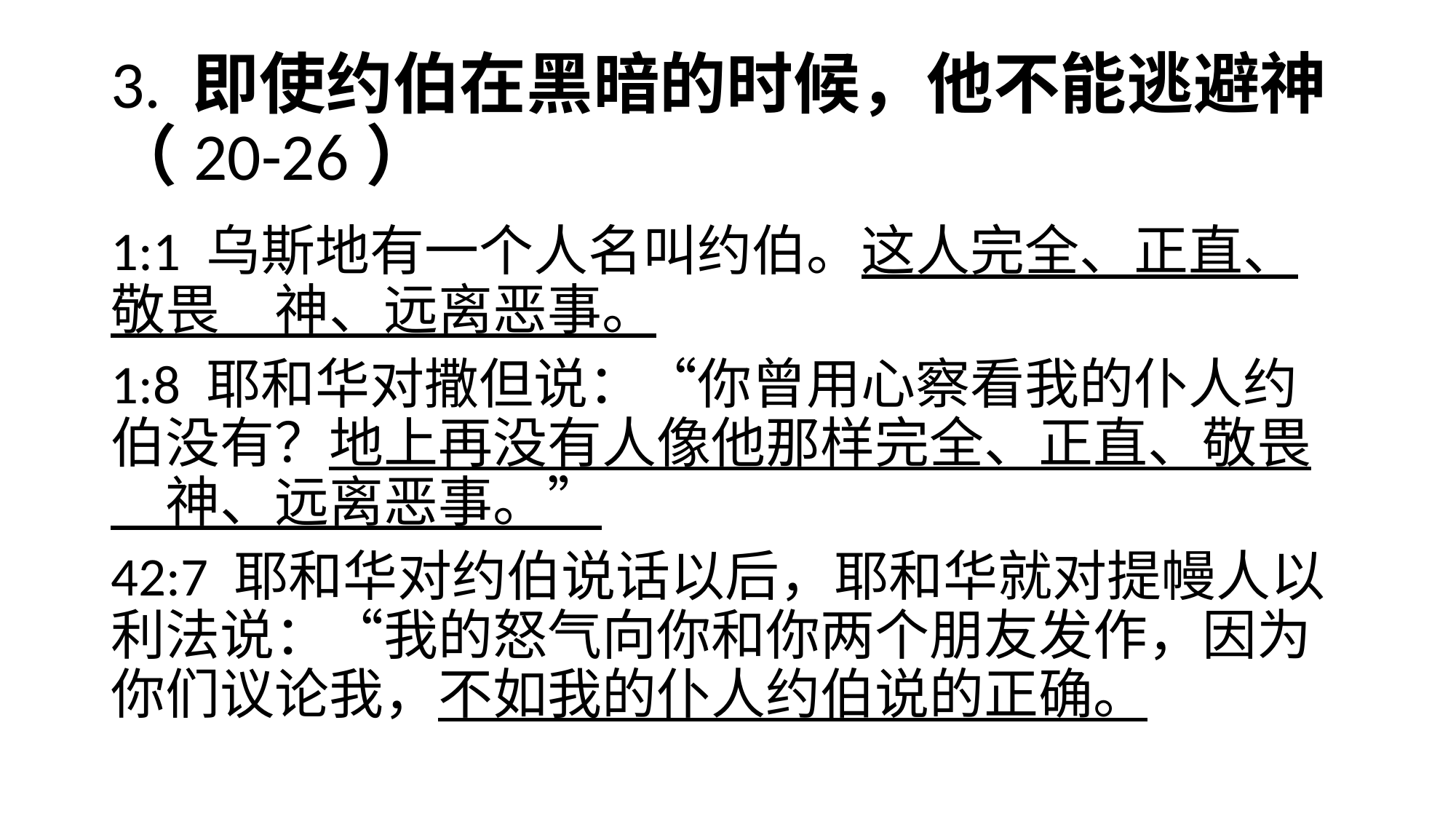

# 3. 即使约伯在黑暗的时候，他不能逃避神（20-26）
1:1 乌斯地有一个人名叫约伯。这人完全、正直、敬畏　神、远离恶事。
1:8 耶和华对撒但说：“你曾用心察看我的仆人约伯没有？地上再没有人像他那样完全、正直、敬畏　神、远离恶事。”
42:7 耶和华对约伯说话以后，耶和华就对提幔人以利法说：“我的怒气向你和你两个朋友发作，因为你们议论我，不如我的仆人约伯说的正确。